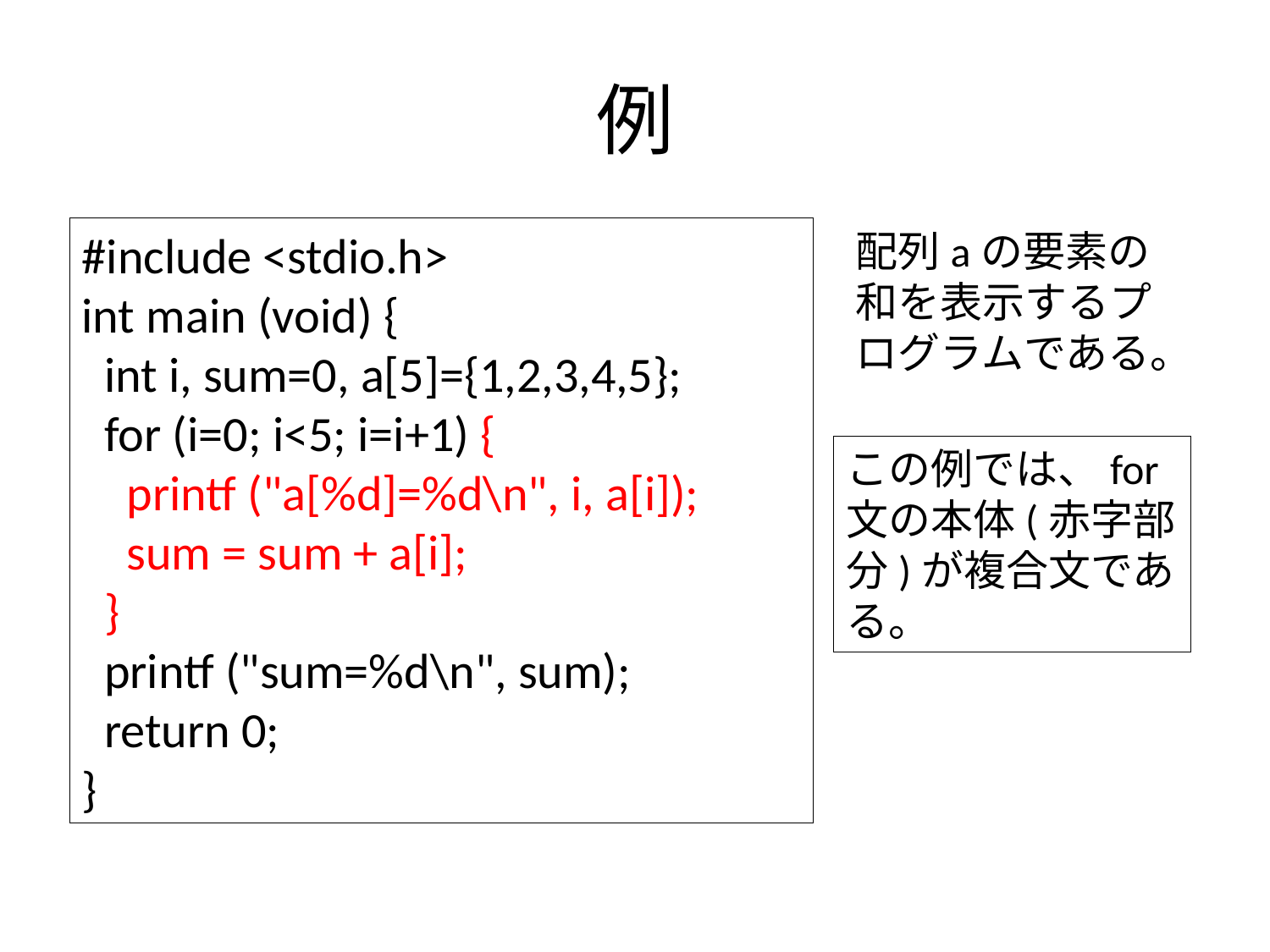

# 例
#include <stdio.h>
int main (void) {
  int i, sum=0, a[5]={1,2,3,4,5};
  for (i=0; i<5; i=i+1) {
    printf ("a[%d]=%d\n", i, a[i]);
    sum = sum + a[i];
  }
  printf ("sum=%d\n", sum);
  return 0;
}
配列aの要素の和を表示するプログラムである。
この例では、for文の本体(赤字部分)が複合文である。